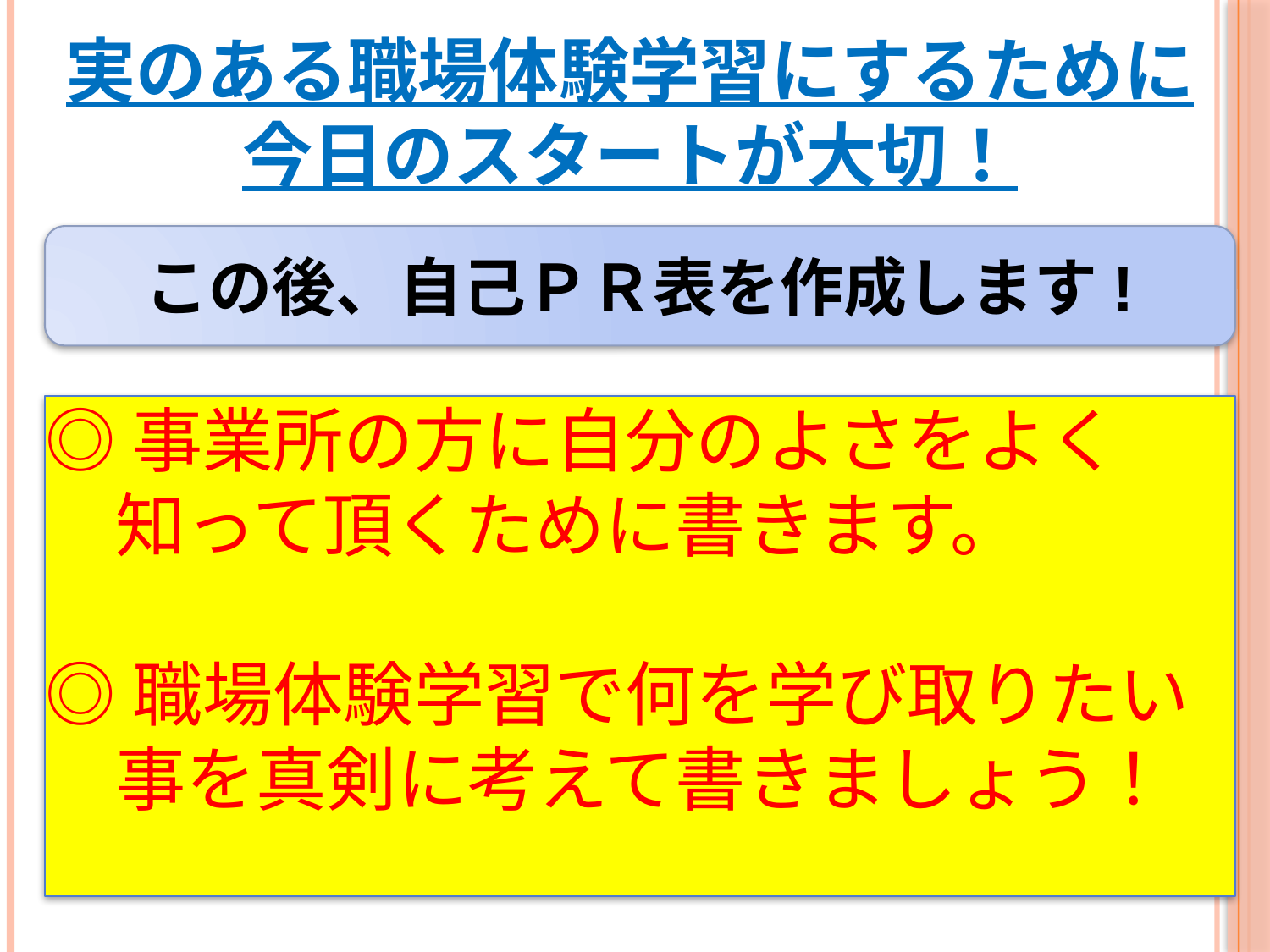

実のある職場体験学習にするために
今日のスタートが大切！
この後、自己ＰＲ表を作成します!
◎事業所の方に自分のよさをよく
　知って頂くために書きます。

◎職場体験学習で何を学び取りたい
　事を真剣に考えて書きましょう！